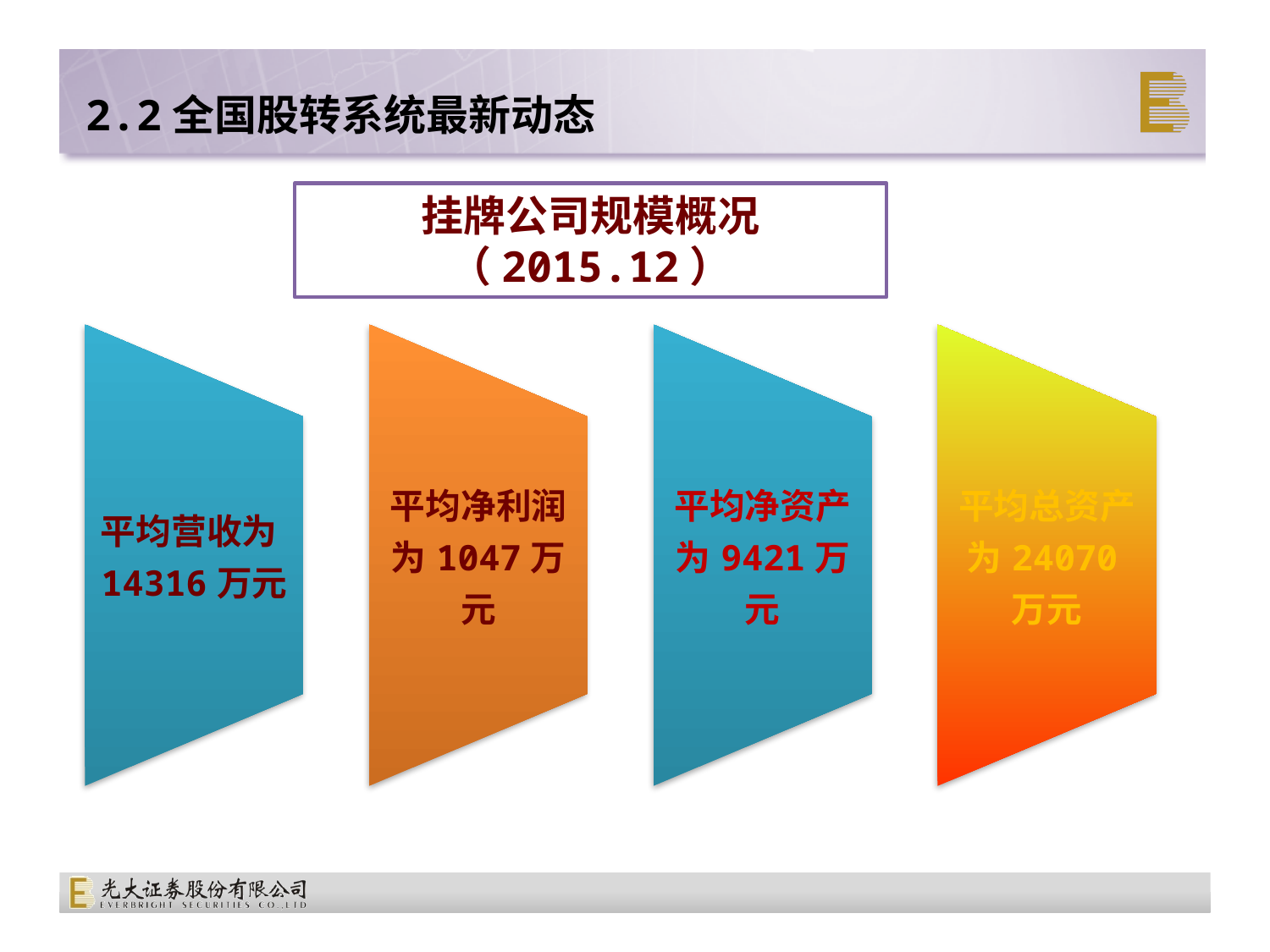

# 2.2全国股转系统最新动态
挂牌公司规模概况（2015.12）
平均营收为14316万元
平均净利润为1047万元
平均净资产为9421万元
平均总资产为24070万元
18